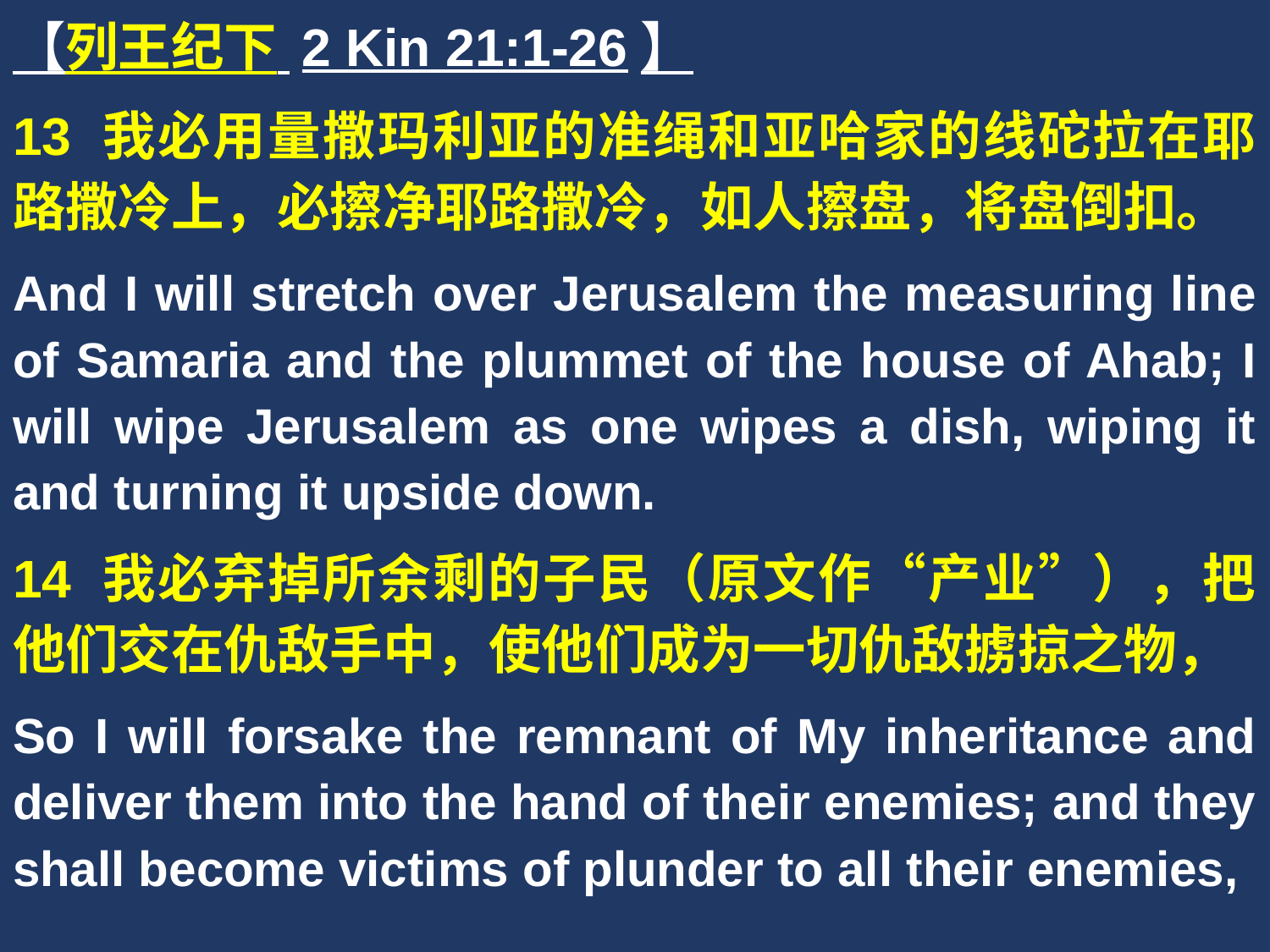

【列王纪下 2 Kin 21:1-26】
13 我必用量撒玛利亚的准绳和亚哈家的线砣拉在耶路撒冷上，必擦净耶路撒冷，如人擦盘，将盘倒扣。
And I will stretch over Jerusalem the measuring line of Samaria and the plummet of the house of Ahab; I will wipe Jerusalem as one wipes a dish, wiping it and turning it upside down.
14 我必弃掉所余剩的子民（原文作“产业”），把他们交在仇敌手中，使他们成为一切仇敌掳掠之物，
So I will forsake the remnant of My inheritance and deliver them into the hand of their enemies; and they shall become victims of plunder to all their enemies,